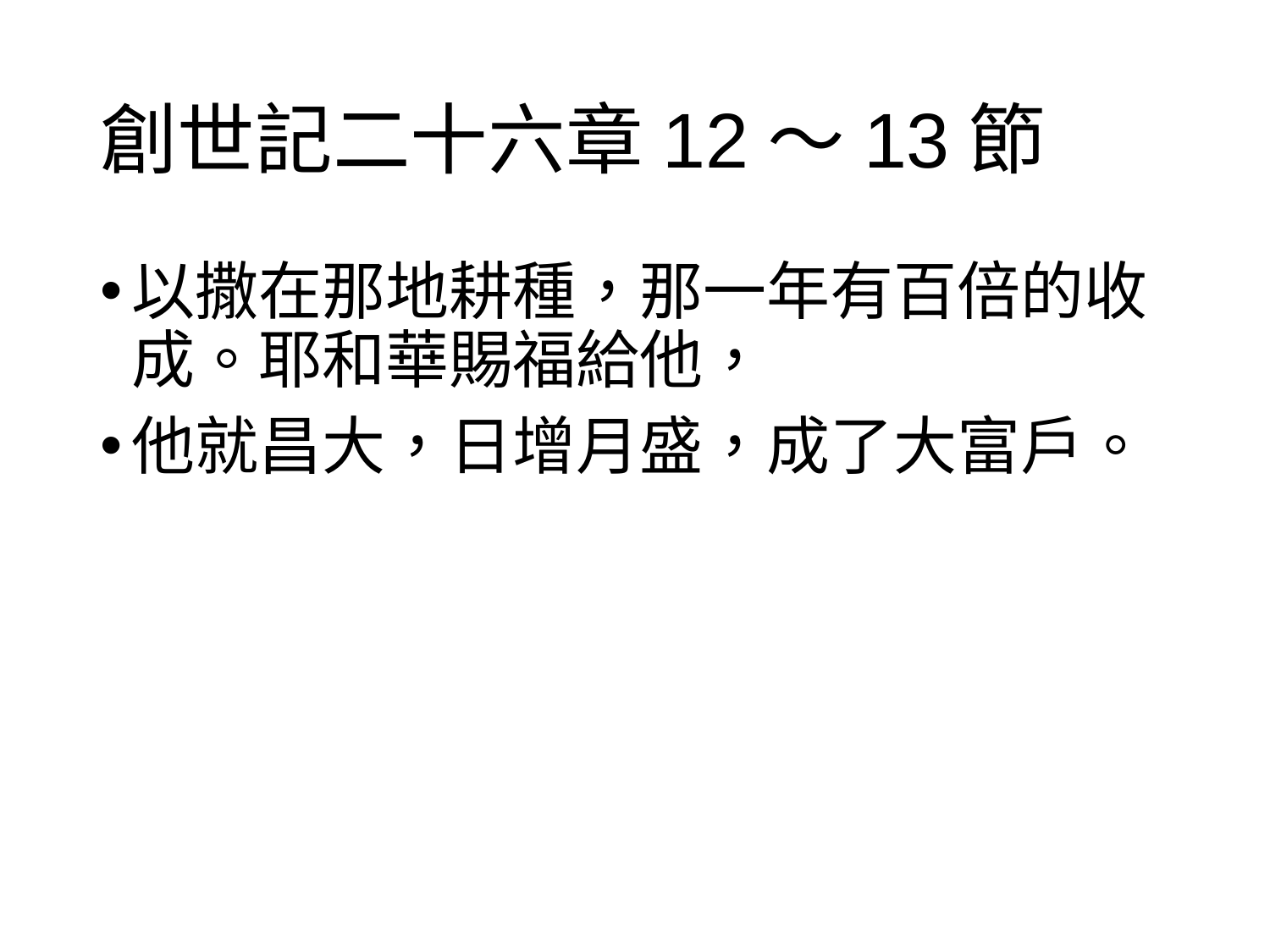

# 創世記二十六章12～13節
以撒在那地耕種，那一年有百倍的收成。耶和華賜福給他，
他就昌大，日增月盛，成了大富戶。